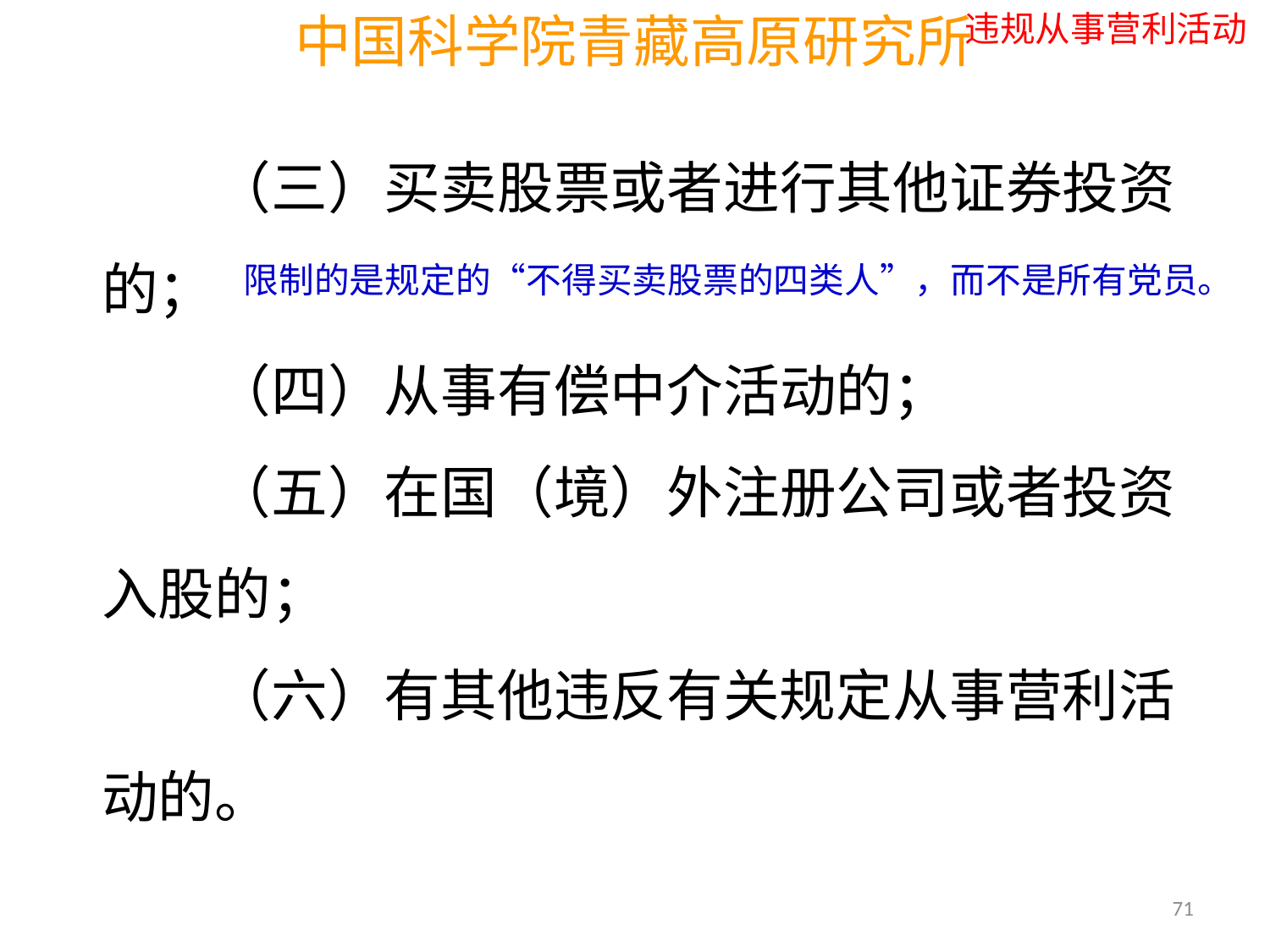

违规从事营利活动
　　（三）买卖股票或者进行其他证券投资的；
　　（四）从事有偿中介活动的；
　　（五）在国（境）外注册公司或者投资入股的；
　　（六）有其他违反有关规定从事营利活动的。
限制的是规定的“不得买卖股票的四类人”，而不是所有党员。
71